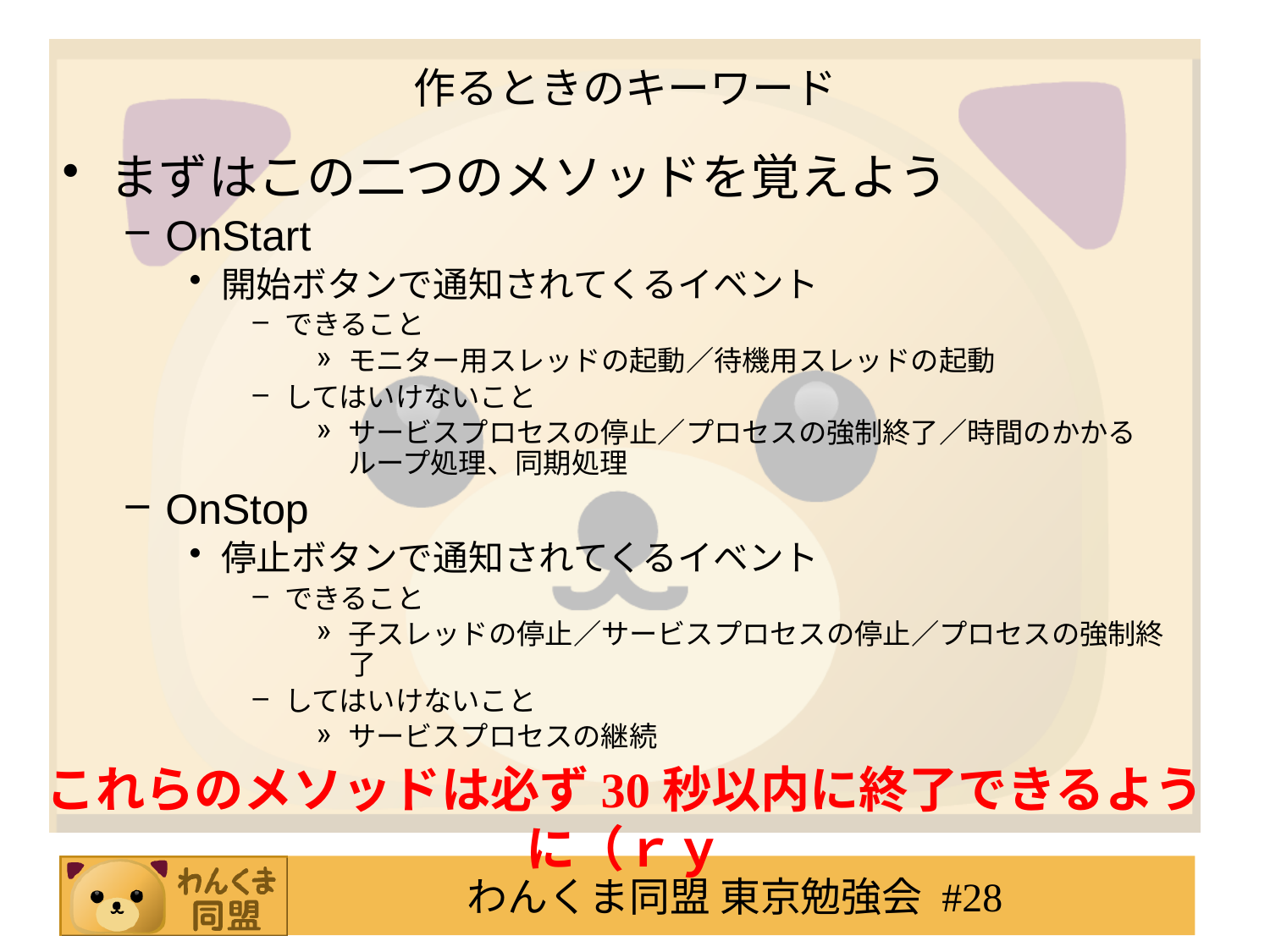

# 作るときのキーワード
まずはこの二つのメソッドを覚えよう
OnStart
開始ボタンで通知されてくるイベント
できること
モニター用スレッドの起動／待機用スレッドの起動
してはいけないこと
サービスプロセスの停止／プロセスの強制終了／時間のかかるループ処理、同期処理
OnStop
停止ボタンで通知されてくるイベント
できること
子スレッドの停止／サービスプロセスの停止／プロセスの強制終了
してはいけないこと
サービスプロセスの継続
これらのメソッドは必ず30秒以内に終了できるように（ｒｙ